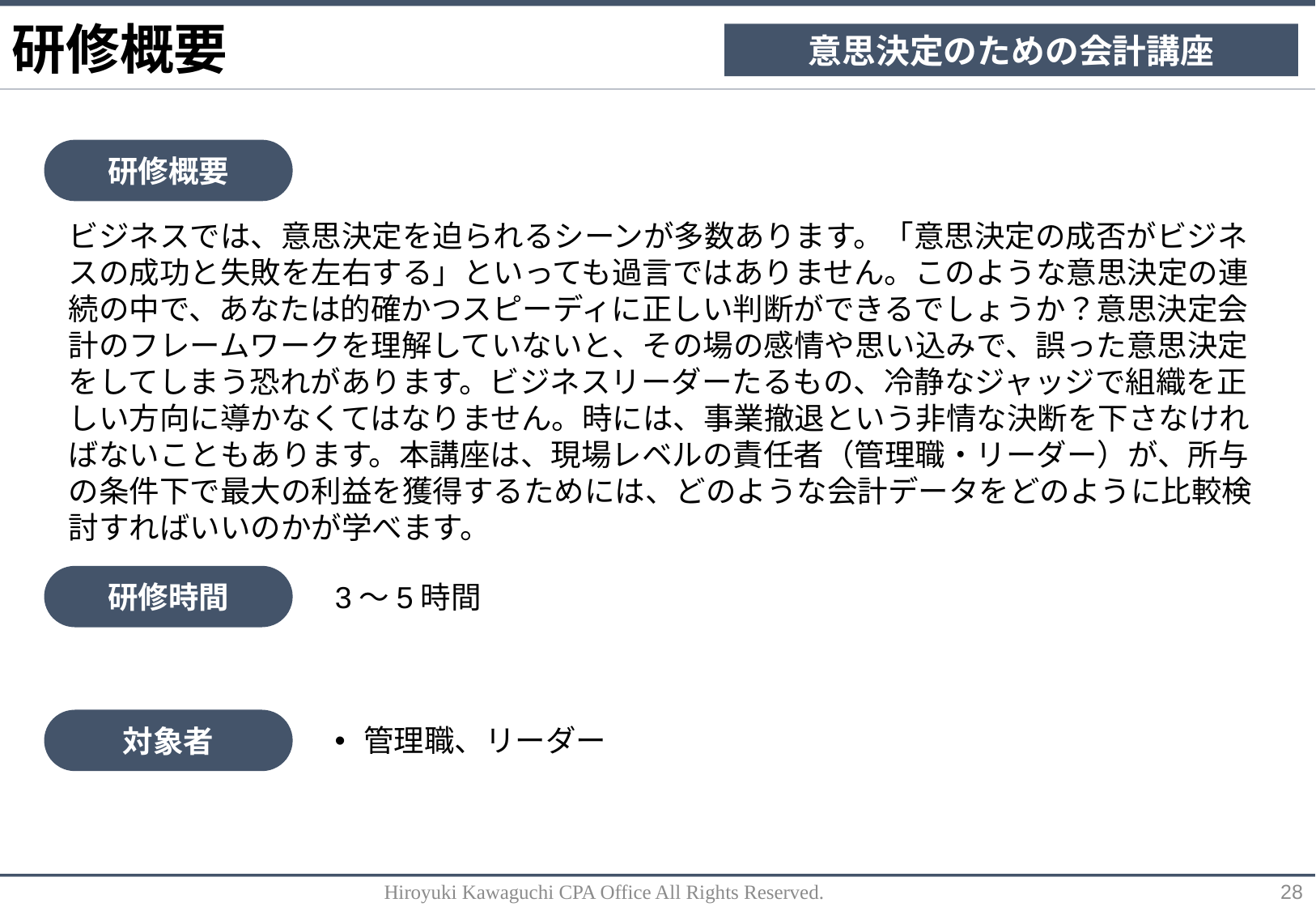

研修概要
意思決定のための会計講座
研修概要
ビジネスでは、意思決定を迫られるシーンが多数あります。「意思決定の成否がビジネスの成功と失敗を左右する」といっても過言ではありません。このような意思決定の連続の中で、あなたは的確かつスピーディに正しい判断ができるでしょうか？意思決定会計のフレームワークを理解していないと、その場の感情や思い込みで、誤った意思決定をしてしまう恐れがあります。ビジネスリーダーたるもの、冷静なジャッジで組織を正しい方向に導かなくてはなりません。時には、事業撤退という非情な決断を下さなければないこともあります。本講座は、現場レベルの責任者（管理職・リーダー）が、所与の条件下で最大の利益を獲得するためには、どのような会計データをどのように比較検討すればいいのかが学べます。
研修時間
3～5時間
対象者
管理職、リーダー
Hiroyuki Kawaguchi CPA Office All Rights Reserved.
28